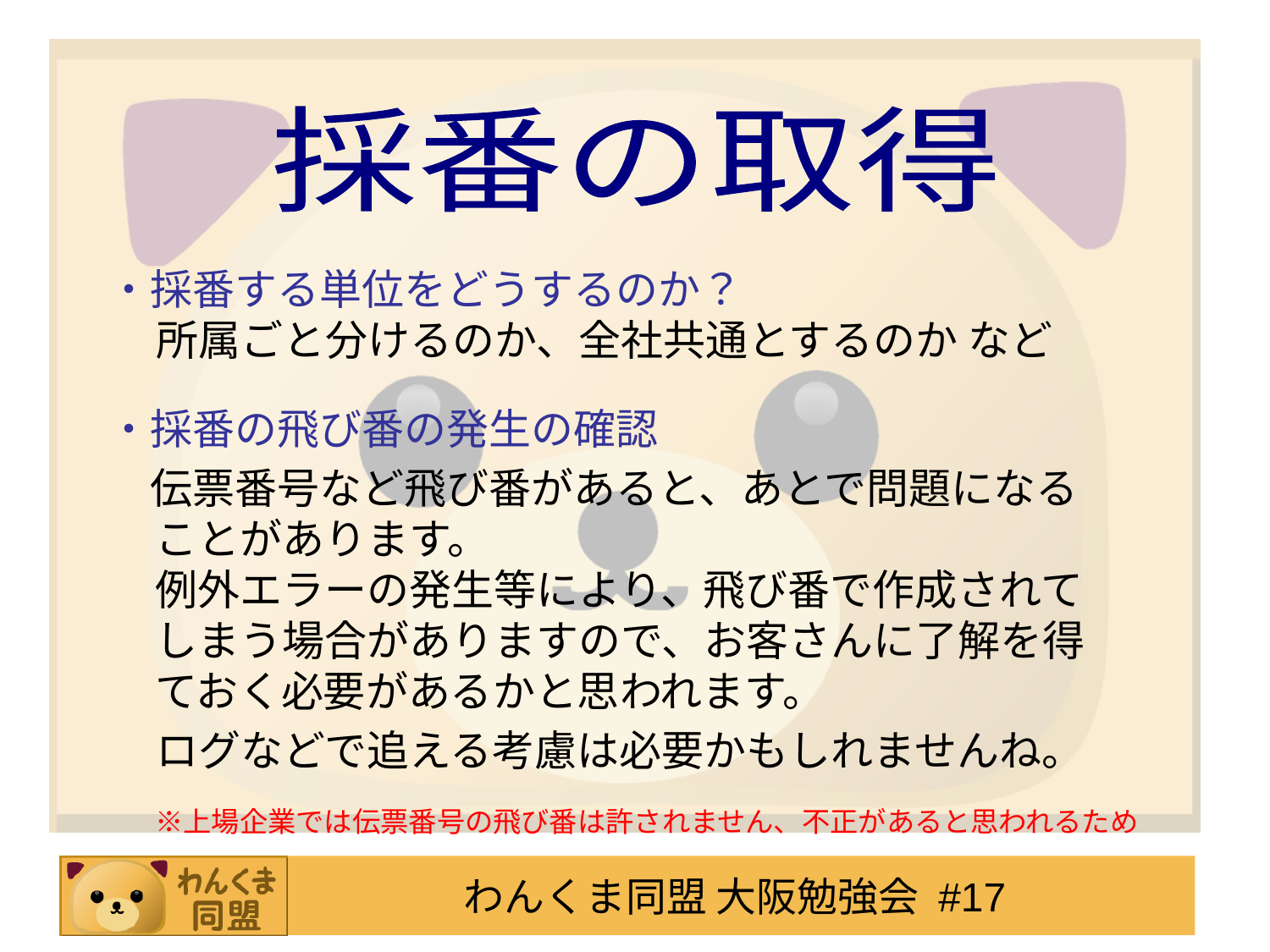

採番の取得
・採番する単位をどうするのか？
所属ごと分けるのか、全社共通とするのか など
・採番の飛び番の発生の確認
　伝票番号など飛び番があると、あとで問題になる
ことがあります。
例外エラーの発生等により、飛び番で作成されて
しまう場合がありますので、お客さんに了解を得
ておく必要があるかと思われます。
    ログなどで追える考慮は必要かもしれませんね。
※上場企業では伝票番号の飛び番は許されません、不正があると思われるため